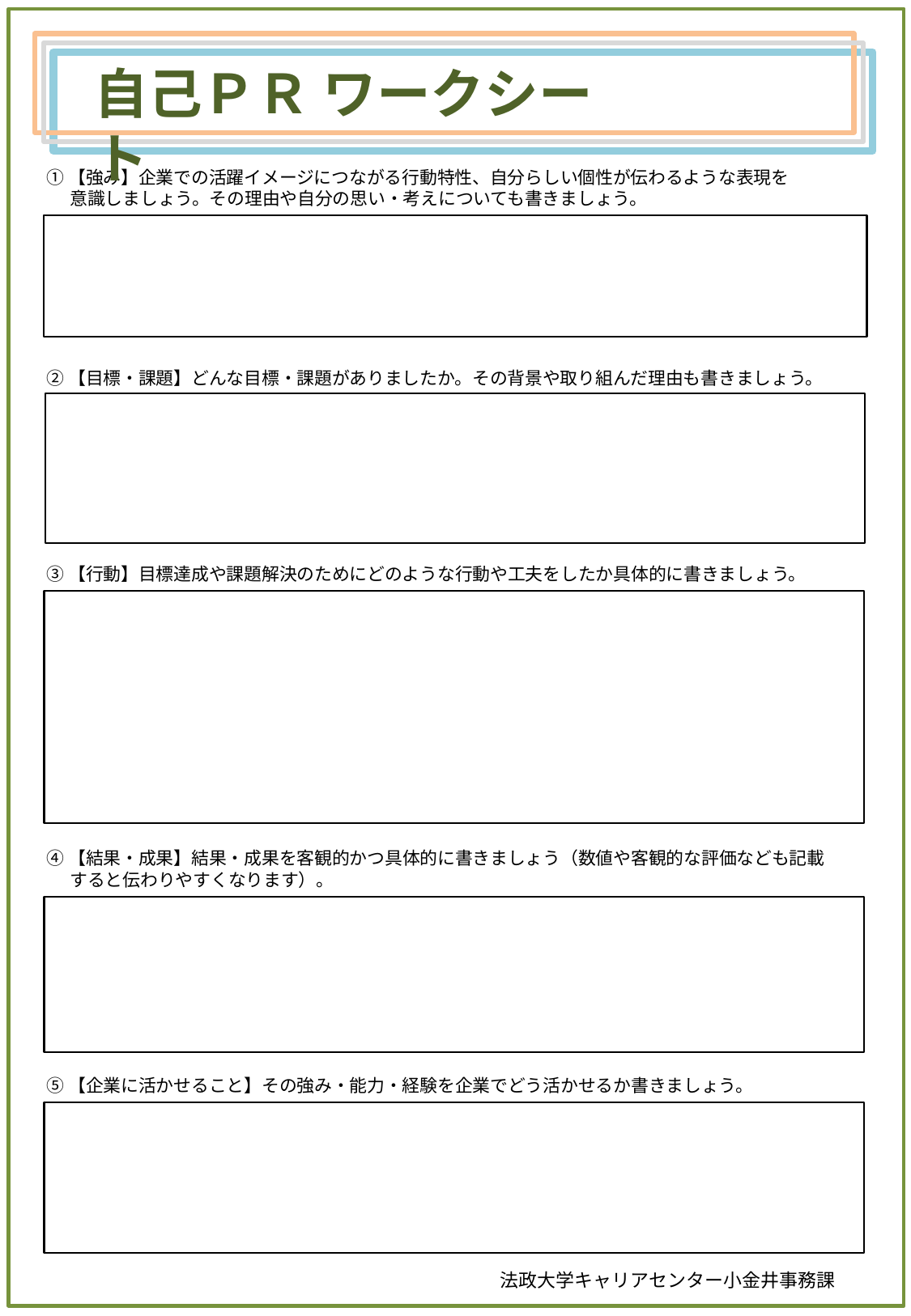

自己ＰＲ ワークシート
①【強み】企業での活躍イメージにつながる行動特性、自分らしい個性が伝わるような表現を
     意識しましょう。その理由や自分の思い・考えについても書きましょう。

②【目標・課題】どんな目標・課題がありましたか。その背景や取り組んだ理由も書きましょう。

③【行動】目標達成や課題解決のためにどのような行動や工夫をしたか具体的に書きましょう。

④【結果・成果】結果・成果を客観的かつ具体的に書きましょう（数値や客観的な評価なども記載
     すると伝わりやすくなります）。

⑤【企業に活かせること】その強み・能力・経験を企業でどう活かせるか書きましょう。

    法政大学キャリアセンター小金井事務課